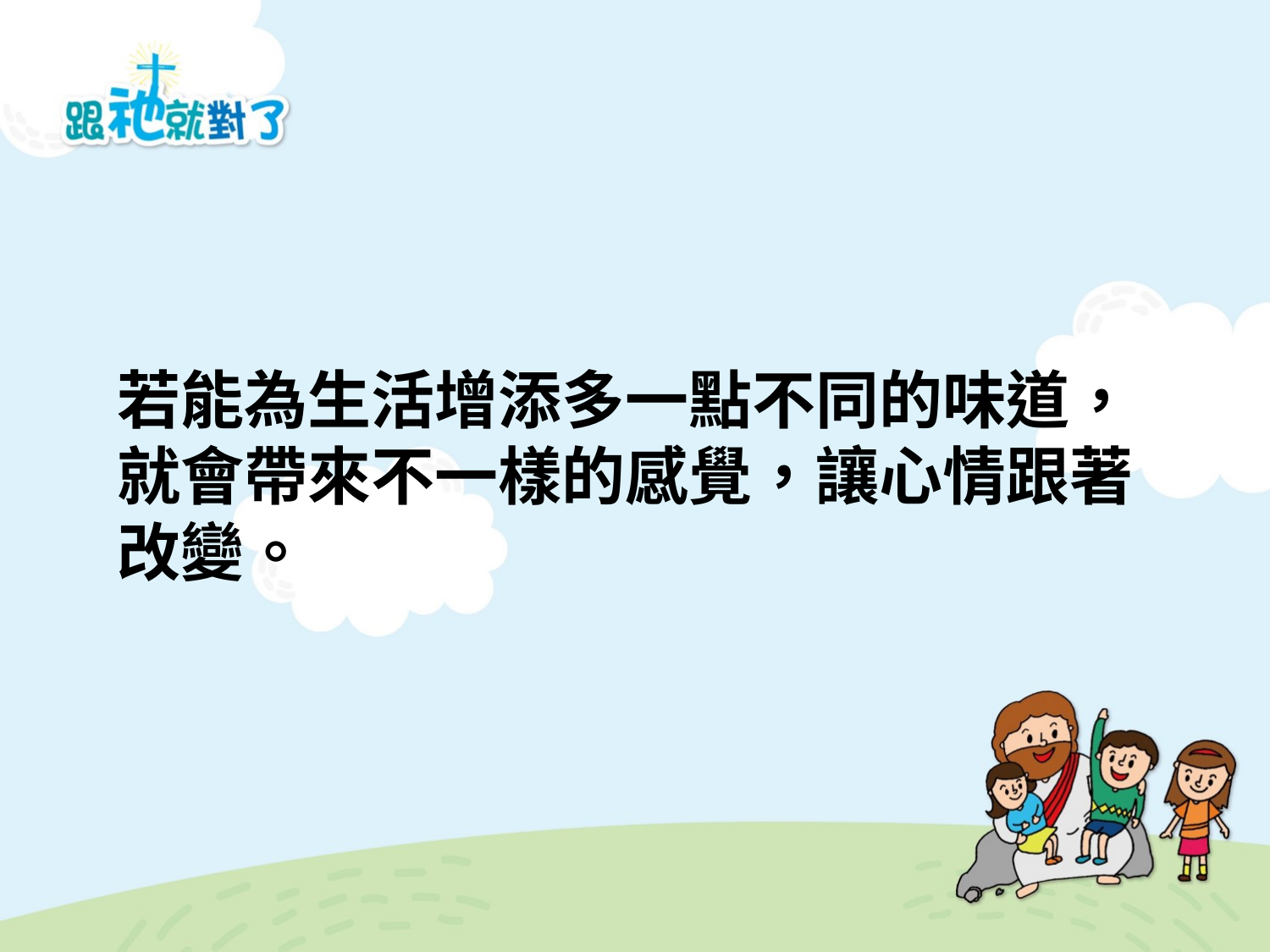

若能為生活增添多一點不同的味道，就會帶來不一樣的感覺，讓心情跟著改變。